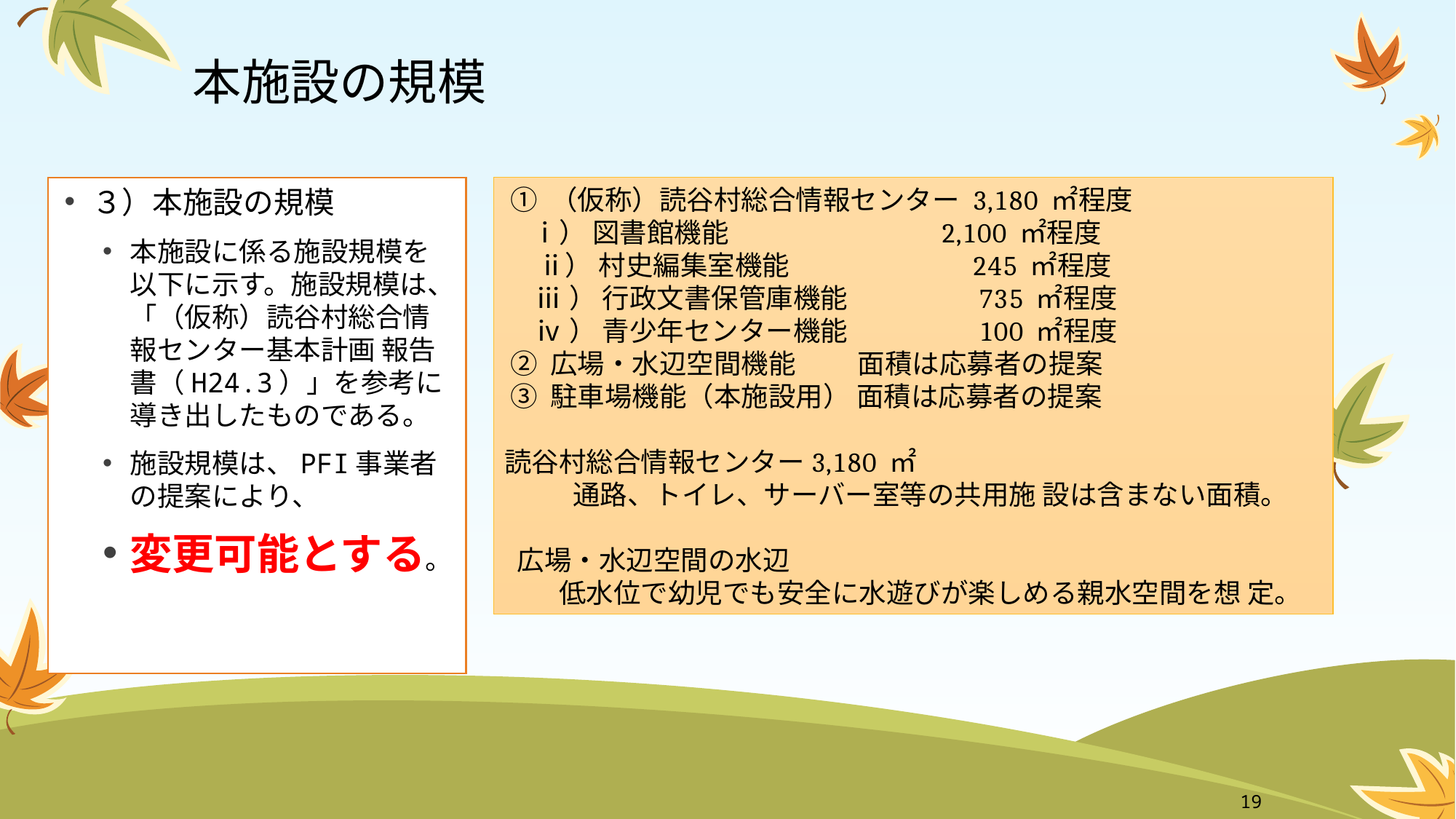

# 本施設の規模
３）本施設の規模
本施設に係る施設規模を以下に示す。施設規模は、「（仮称）読谷村総合情報センター基本計画 報告書（H24.3）」を参考に導き出したものである。
施設規模は、PFI事業者の提案により、
変更可能とする。
 ① （仮称）読谷村総合情報センター 3,180 ㎡程度
　ⅰ） 図書館機能 　　		2,100 ㎡程度
　 ⅱ） 村史編集室機能   		    245 ㎡程度
     ⅲ） 行政文書保管庫機能                    735 ㎡程度
     ⅳ） 青少年センター機能                    100 ㎡程度
 ② 広場・水辺空間機能          面積は応募者の提案
 ③ 駐車場機能（本施設用） 面積は応募者の提案

読谷村総合情報センター3,180 ㎡
          通路、トイレ、サーバー室等の共用施 設は含まない面積。

 広場・水辺空間の水辺
　　低水位で幼児でも安全に水遊びが楽しめる親水空間を想 定。
19